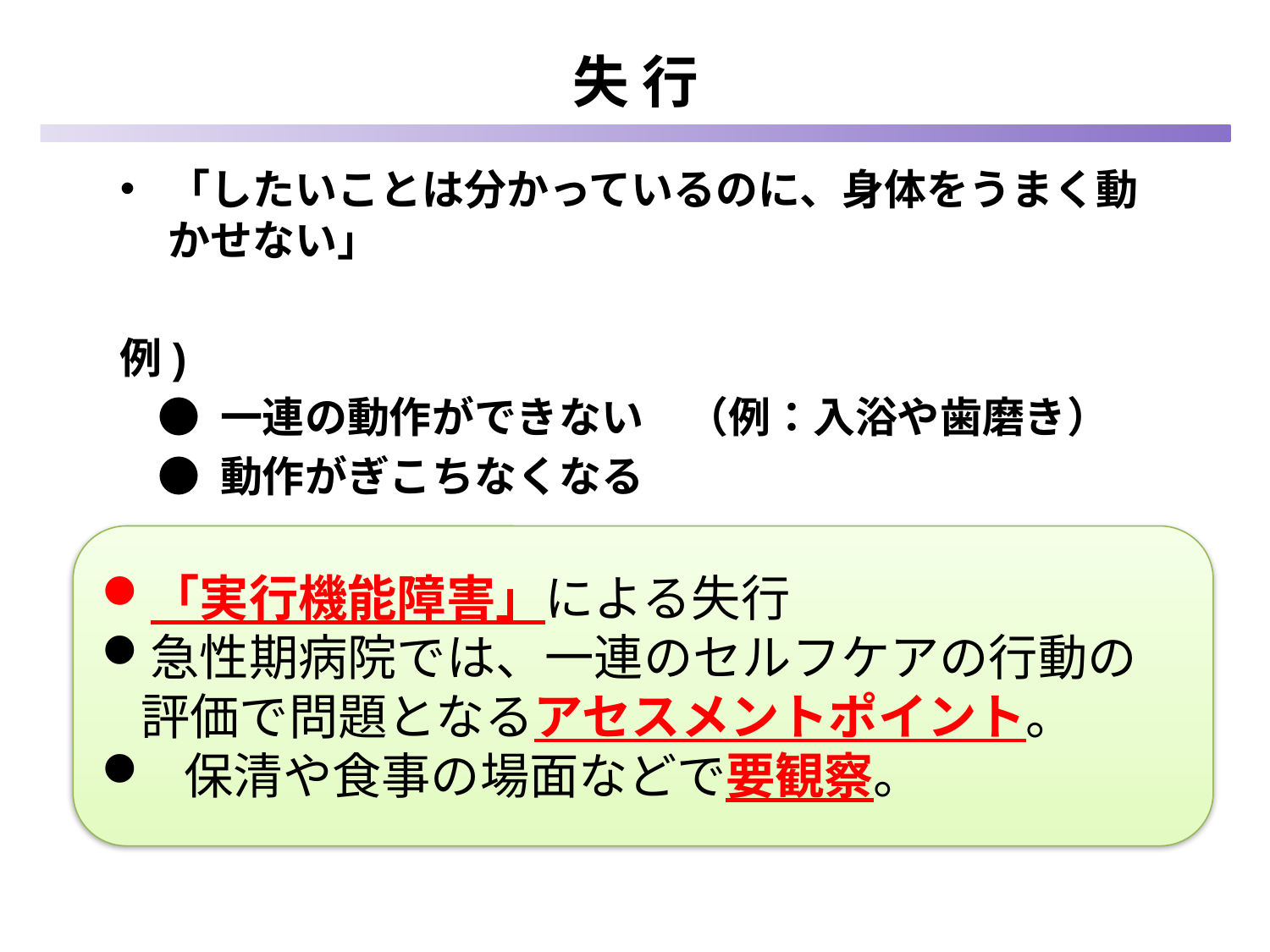

# 失 行

「したいことは分かっているのに、身体をうまく動かせない」

例)
    ● 一連の動作ができない　（例：入浴や歯磨き）
    ● 動作がぎこちなくなる
「実行機能障害」による失行
急性期病院では、一連のセルフケアの行動の評価で問題となるアセスメントポイント。
  保清や食事の場面などで要観察。